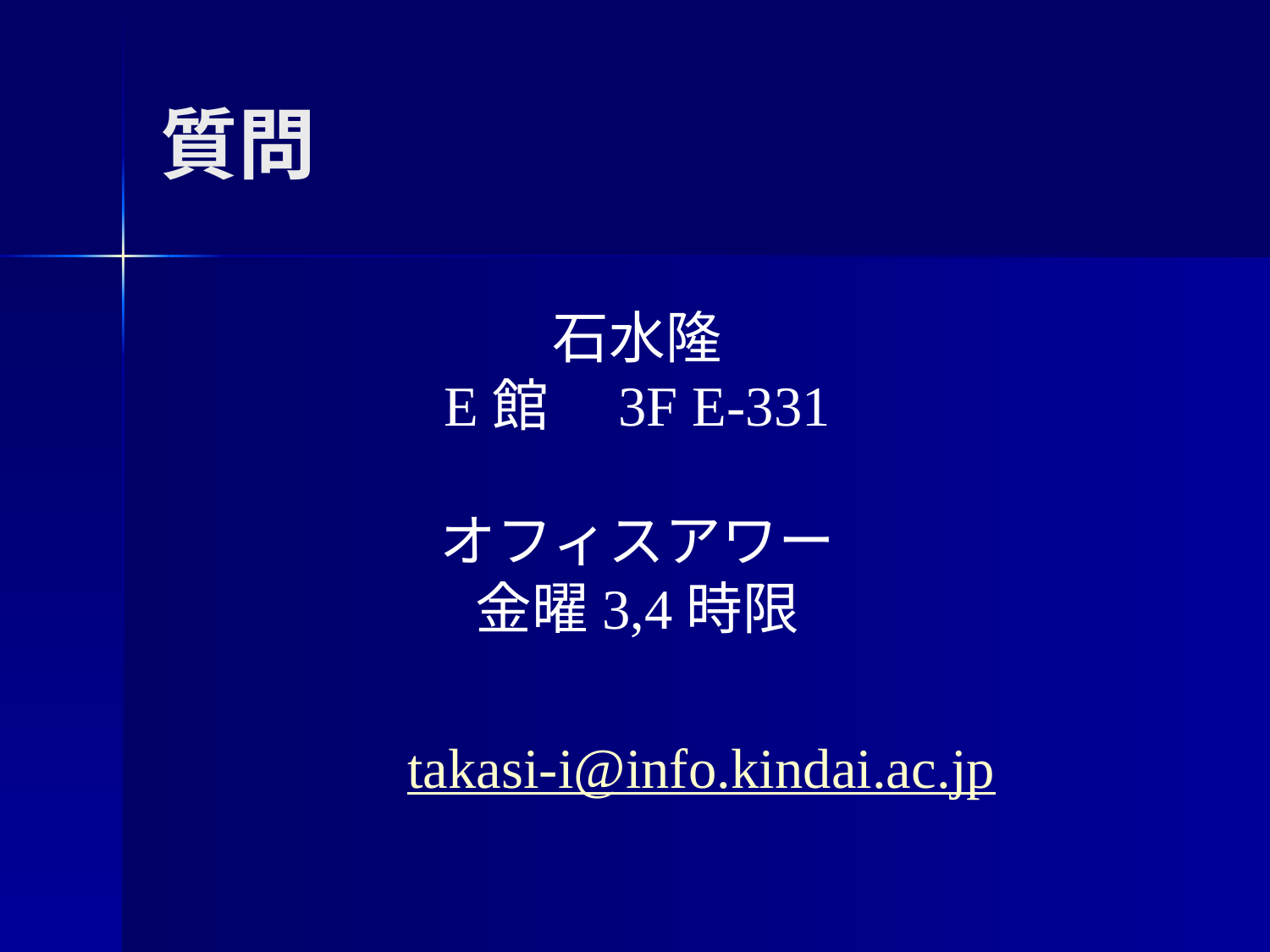

# 質問
石水隆
E館　3F E-331

オフィスアワー
金曜3,4時限
takasi-i@info.kindai.ac.jp